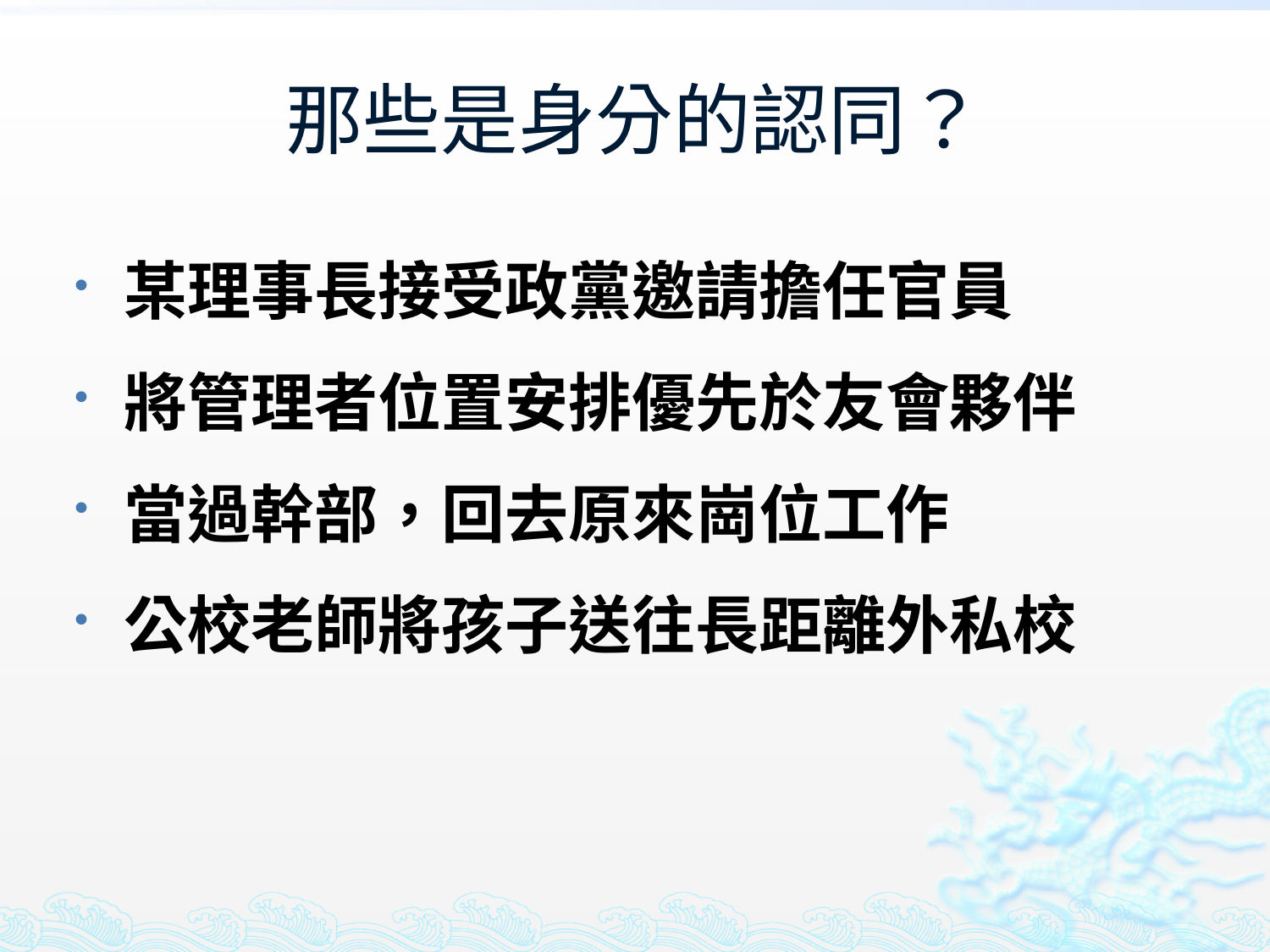

# 那些是身分的認同？
某理事長接受政黨邀請擔任官員
將管理者位置安排優先於友會夥伴
當過幹部，回去原來崗位工作
公校老師將孩子送往長距離外私校